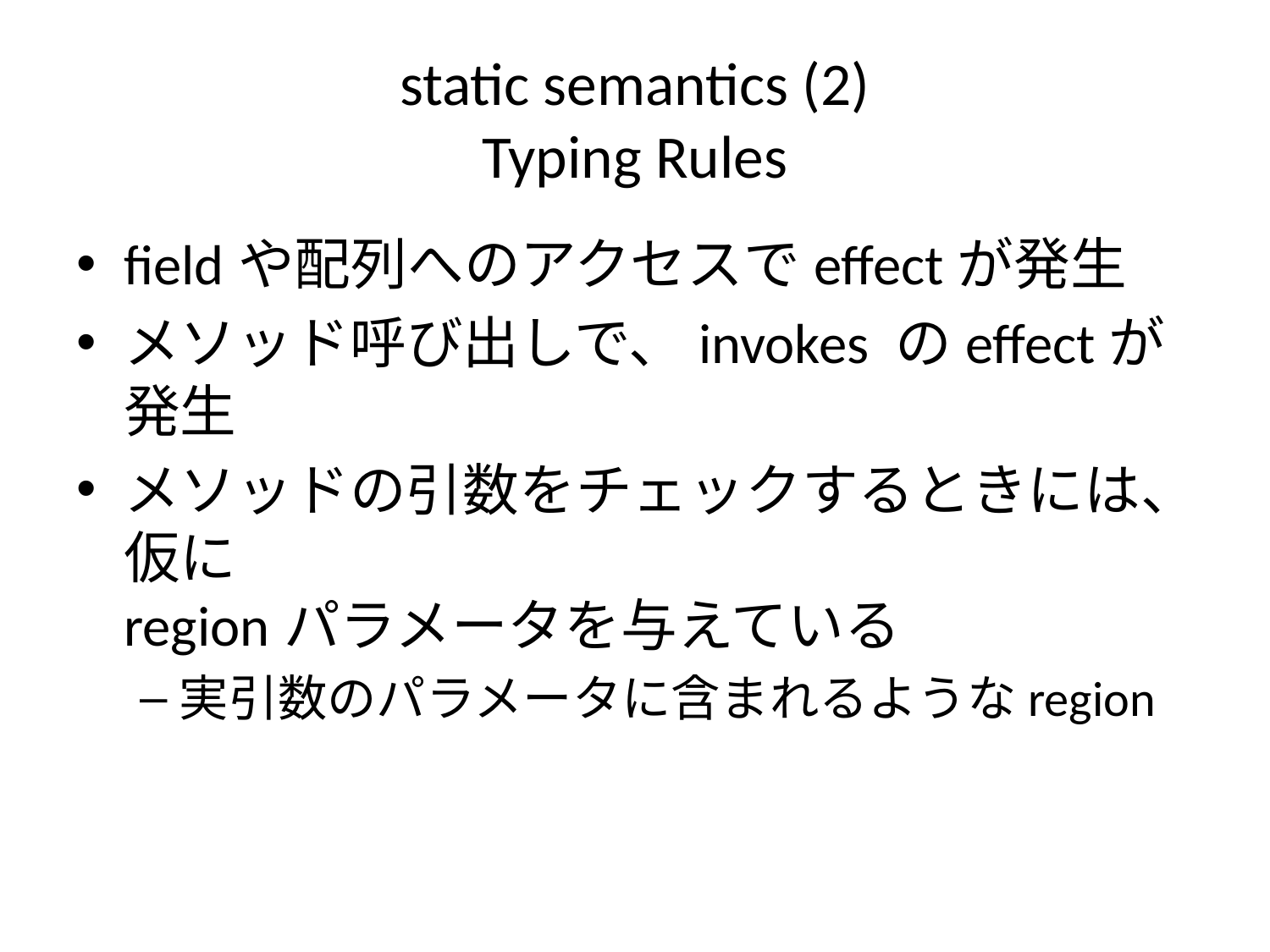

# static semantics (2) Typing Rules
fieldや配列へのアクセスでeffectが発生
メソッド呼び出しで、invokes のeffectが発生
メソッドの引数をチェックするときには、仮に
regionパラメータを与えている
実引数のパラメータに含まれるようなregion